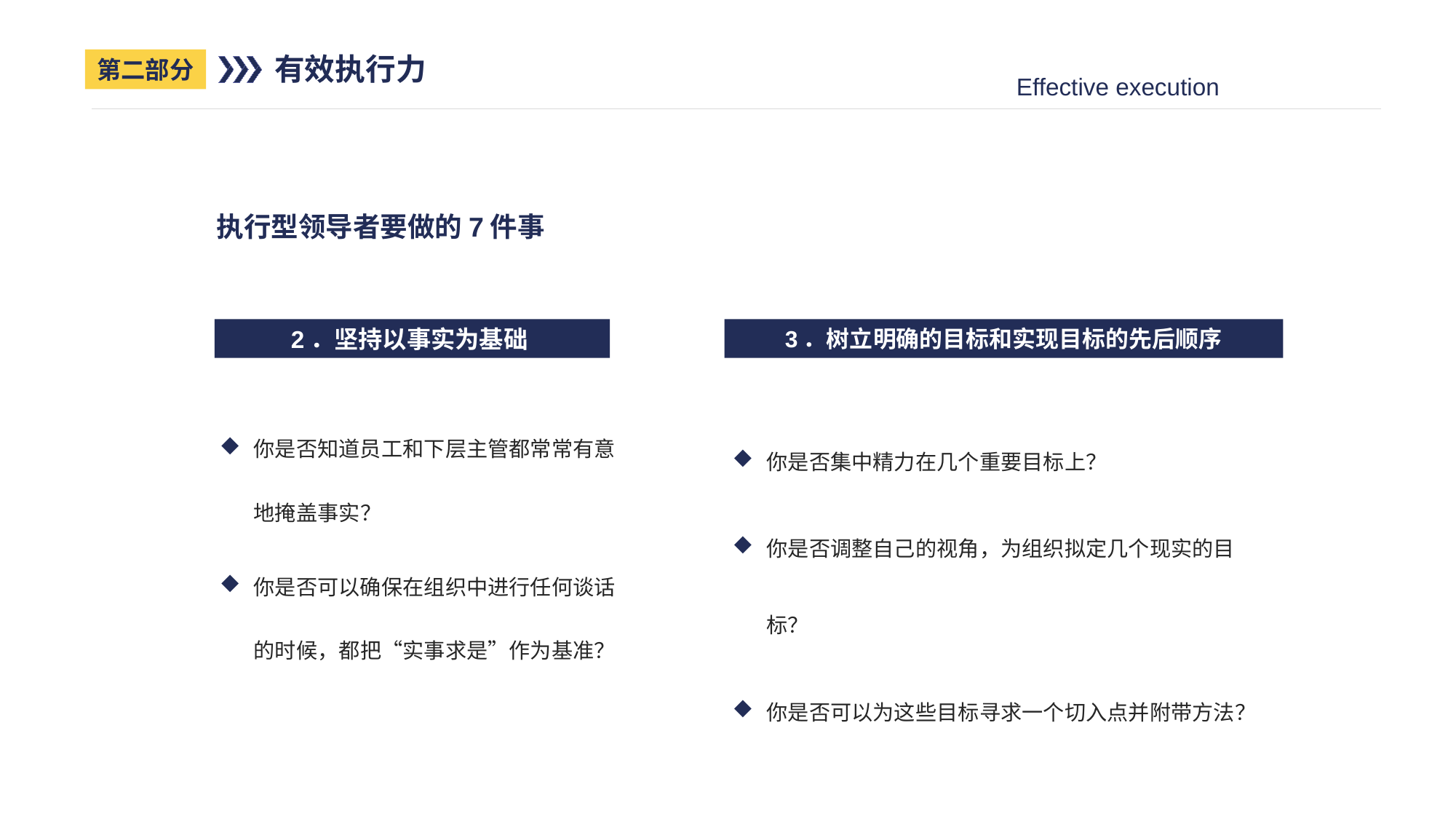

有效执行力
第二部分

Effective execution
执行型领导者要做的7件事
3．树立明确的目标和实现目标的先后顺序
# 2．坚持以事实为基础
你是否知道员工和下层主管都常常有意地掩盖事实？
你是否可以确保在组织中进行任何谈话的时候，都把“实事求是”作为基准？
你是否集中精力在几个重要目标上？
你是否调整自己的视角，为组织拟定几个现实的目标？
你是否可以为这些目标寻求一个切入点并附带方法？